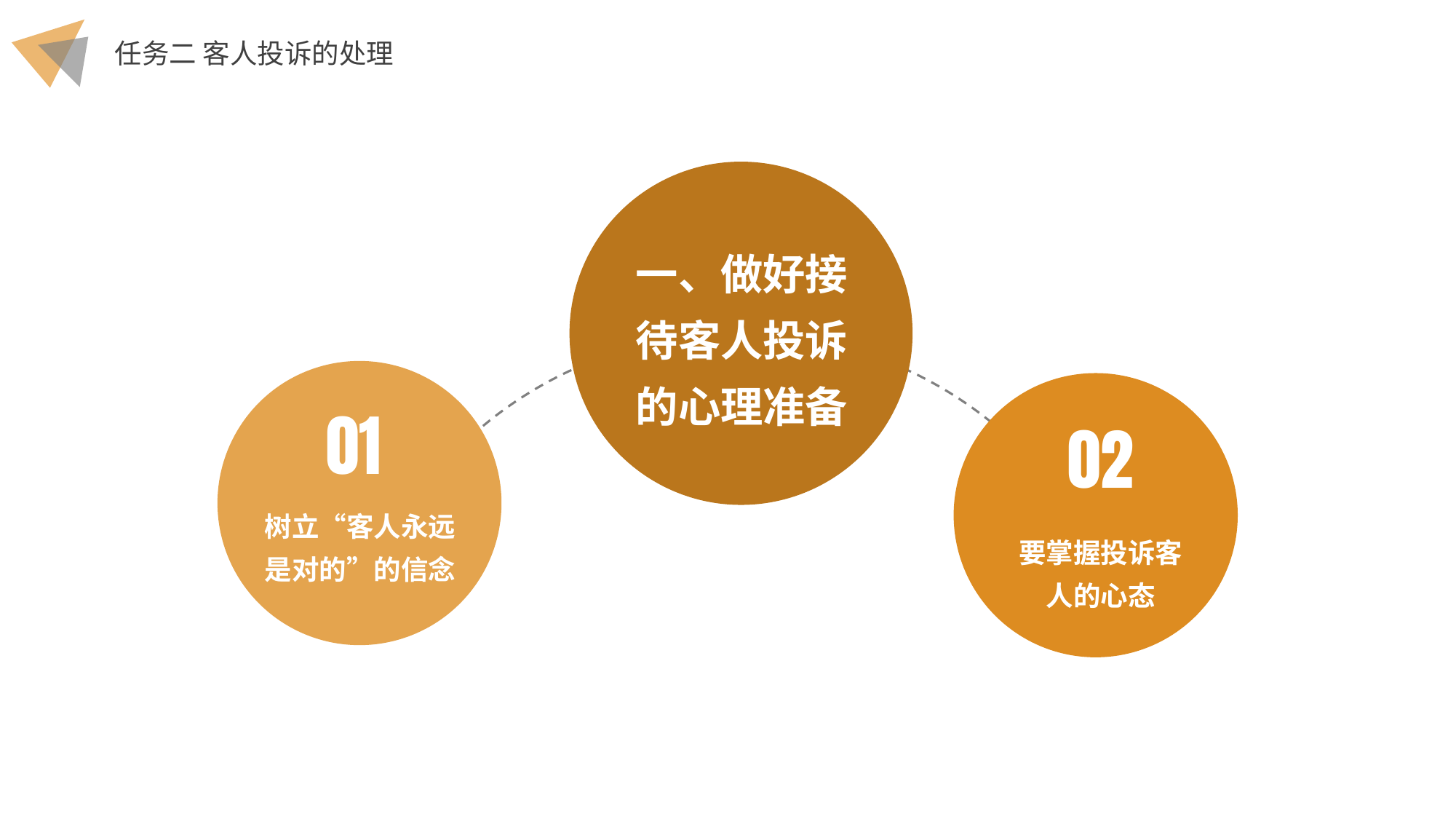

一、做好接待客人投诉的心理准备

01
02
树立“客人永远是对的”的信念
要掌握投诉客人的心态